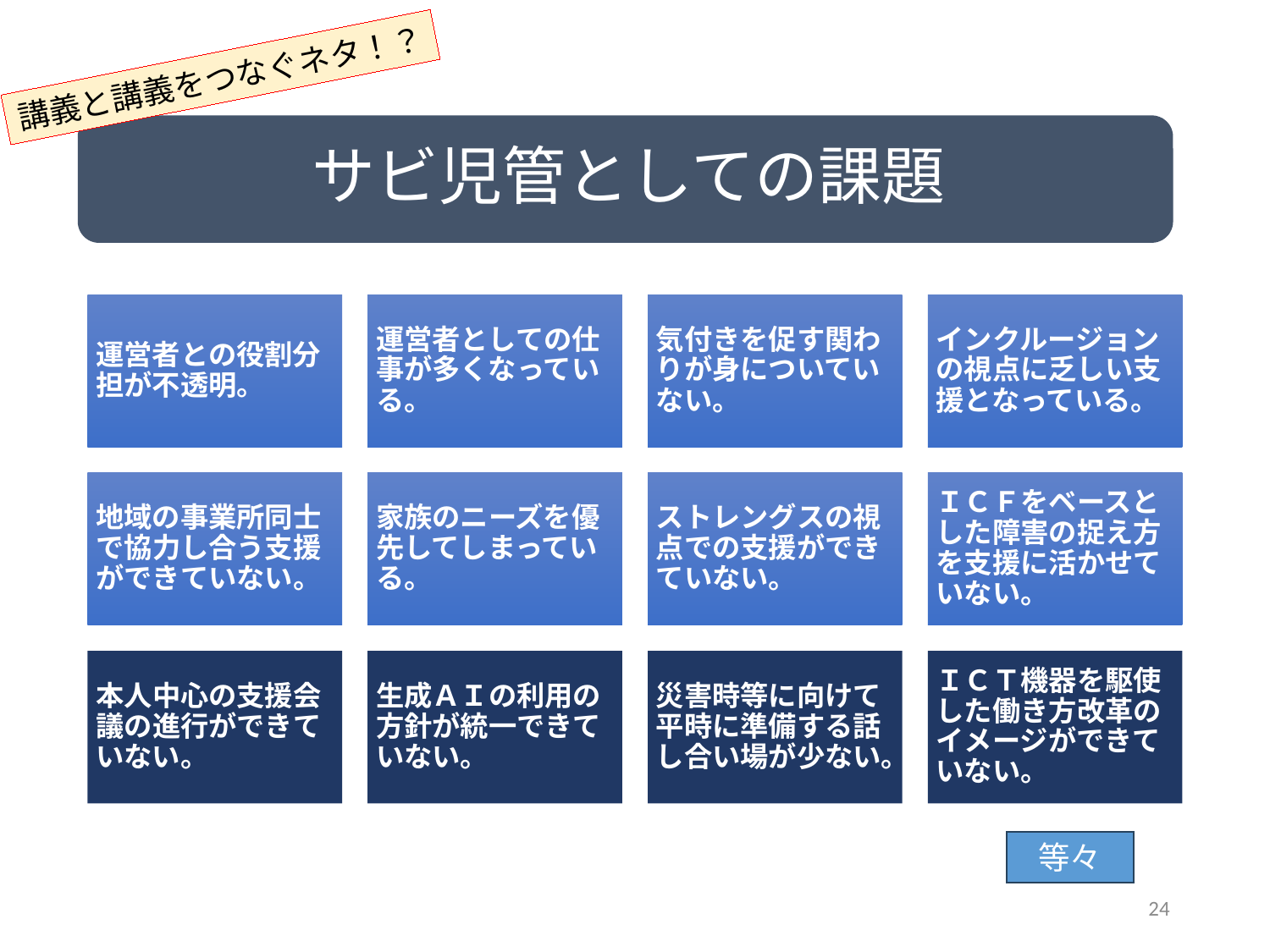

講義と講義をつなぐネタ！？
サビ児管としての課題
運営者との役割分担が不透明。
運営者としての仕事が多くなっている。
気付きを促す関わりが身についていない。
インクルージョンの視点に乏しい支援となっている。
地域の事業所同士で協力し合う支援ができていない。
家族のニーズを優先してしまっている。
ストレングスの視点での支援ができていない。
ＩＣＦをベースとした障害の捉え方を支援に活かせていない。
本人中心の支援会議の進行ができていない。
生成ＡＩの利用の方針が統一できていない。
災害時等に向けて平時に準備する話し合い場が少ない。
ＩＣＴ機器を駆使した働き方改革のイメージができていない。
等々
24